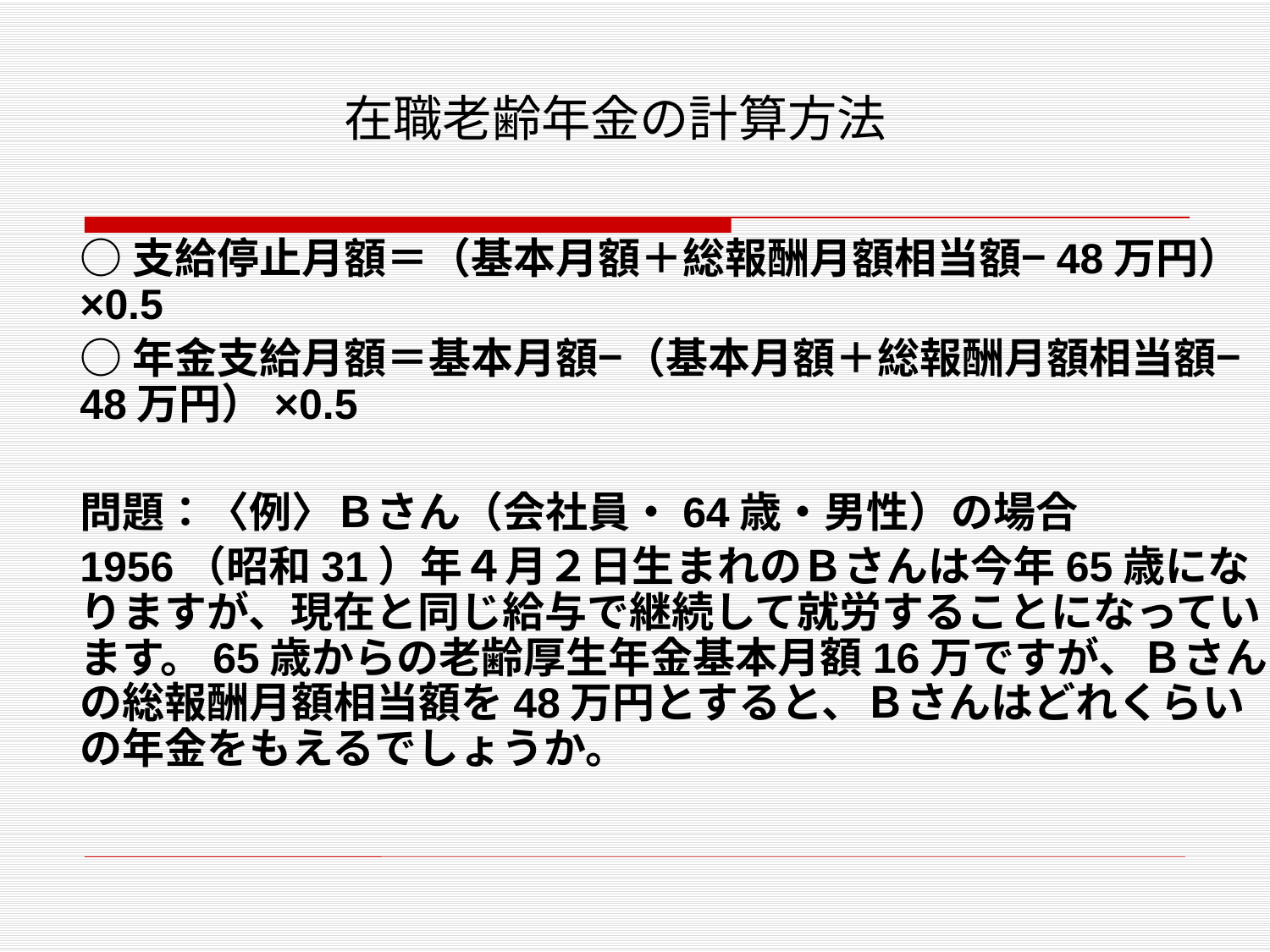

# 在職老齢年金の計算方法
○支給停止月額＝（基本月額＋総報酬月額相当額−48万円）×0.5
○年金支給月額＝基本月額−（基本月額＋総報酬月額相当額−48万円）×0.5

問題：〈例〉Ｂさん（会社員・64歳・男性）の場合
1956（昭和31）年４月２日生まれのＢさんは今年65歳になりますが、現在と同じ給与で継続して就労することになっています。65歳からの老齢厚生年金基本月額16万ですが、Ｂさんの総報酬月額相当額を48万円とすると、Ｂさんはどれくらいの年金をもえるでしょうか。